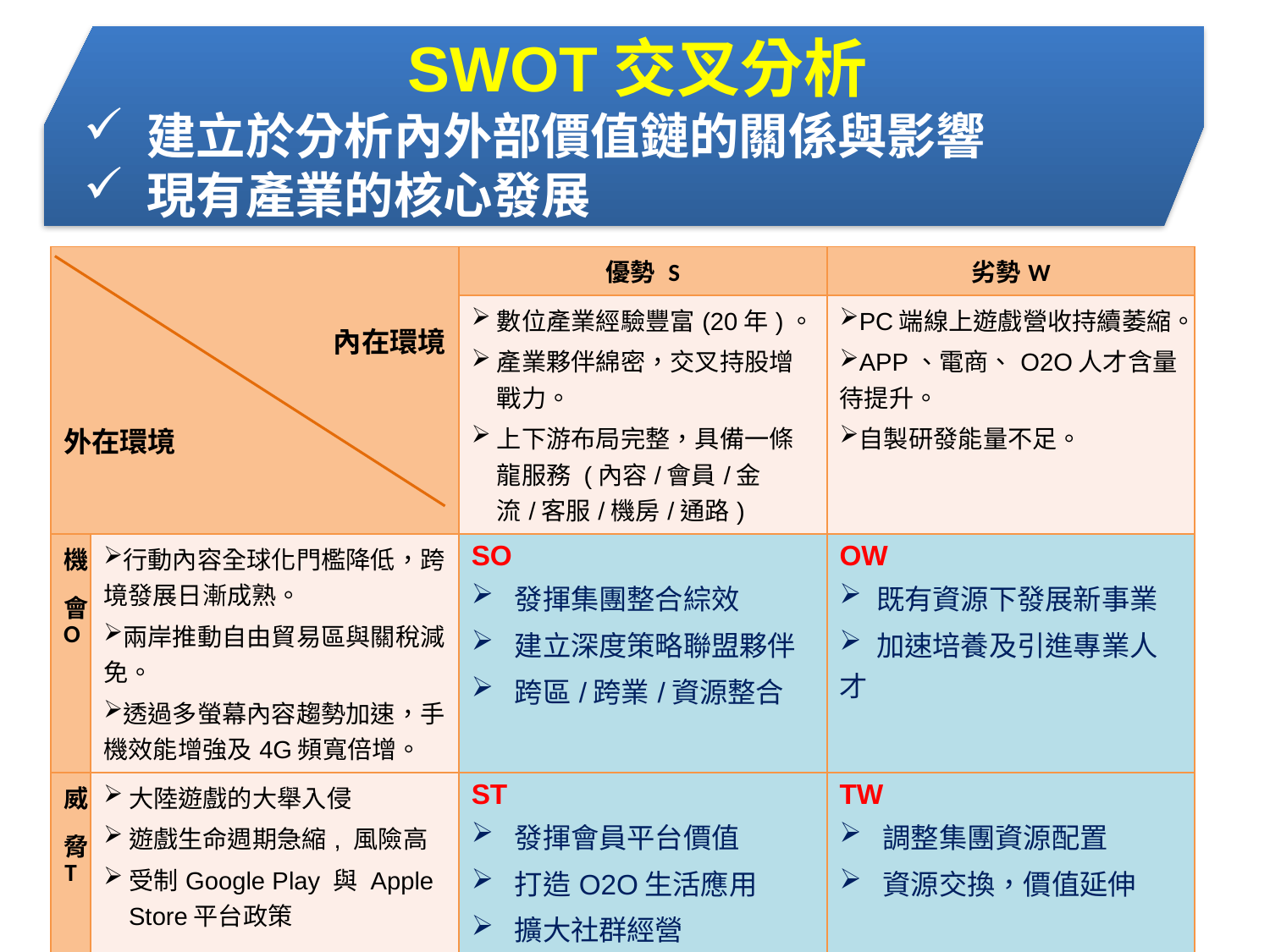

SWOT交叉分析
建立於分析內外部價值鏈的關係與影響
現有產業的核心發展
| 內在環境 外在環境 |  | 優勢 S | 劣勢W |
| --- | --- | --- | --- |
|  |  | 數位產業經驗豐富(20年)。 產業夥伴綿密，交叉持股增戰力。 上下游布局完整，具備一條龍服務 (內容/會員/金流/客服/機房/通路) | PC端線上遊戲營收持續萎縮。 APP、電商、O2O人才含量待提升。 自製研發能量不足。 |
| 機 會O | 行動內容全球化門檻降低，跨境發展日漸成熟。 兩岸推動自由貿易區與關稅減免。 透過多螢幕內容趨勢加速，手機效能增強及4G頻寬倍增。 | SO 發揮集團整合綜效 建立深度策略聯盟夥伴 跨區/跨業/資源整合 | OW 既有資源下發展新事業 加速培養及引進專業人才 |
| 威 脅T | 大陸遊戲的大舉入侵 遊戲生命週期急縮, 風險高 受制Google Play 與 Apple Store平台政策 | ST 發揮會員平台價值 打造O2O生活應用 擴大社群經營 | TW 調整集團資源配置 資源交換，價值延伸 |